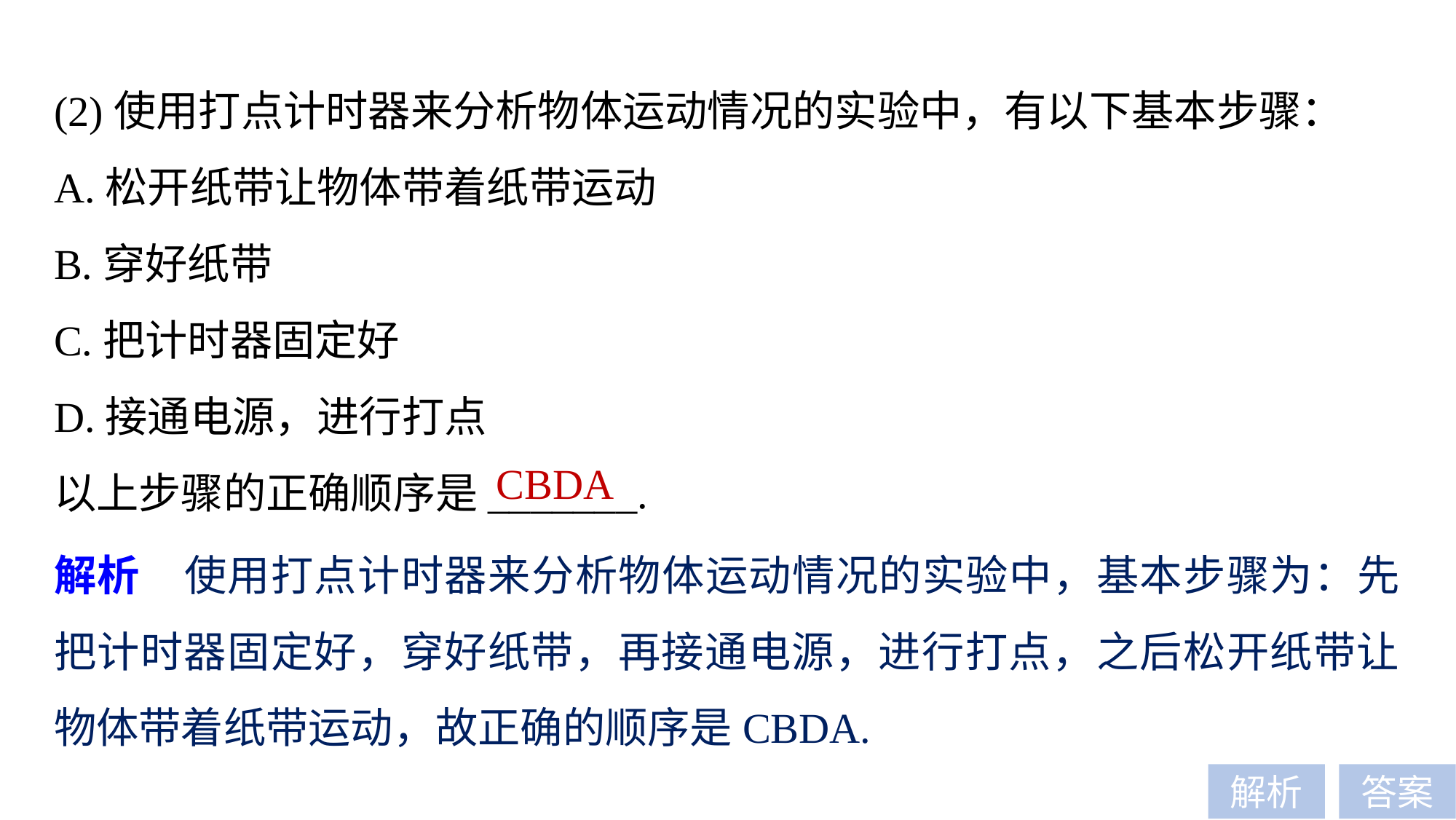

(2)使用打点计时器来分析物体运动情况的实验中，有以下基本步骤：
A.松开纸带让物体带着纸带运动
B.穿好纸带
C.把计时器固定好
D.接通电源，进行打点
以上步骤的正确顺序是_______.
CBDA
解析　使用打点计时器来分析物体运动情况的实验中，基本步骤为：先把计时器固定好，穿好纸带，再接通电源，进行打点，之后松开纸带让物体带着纸带运动，故正确的顺序是CBDA.
解析
答案